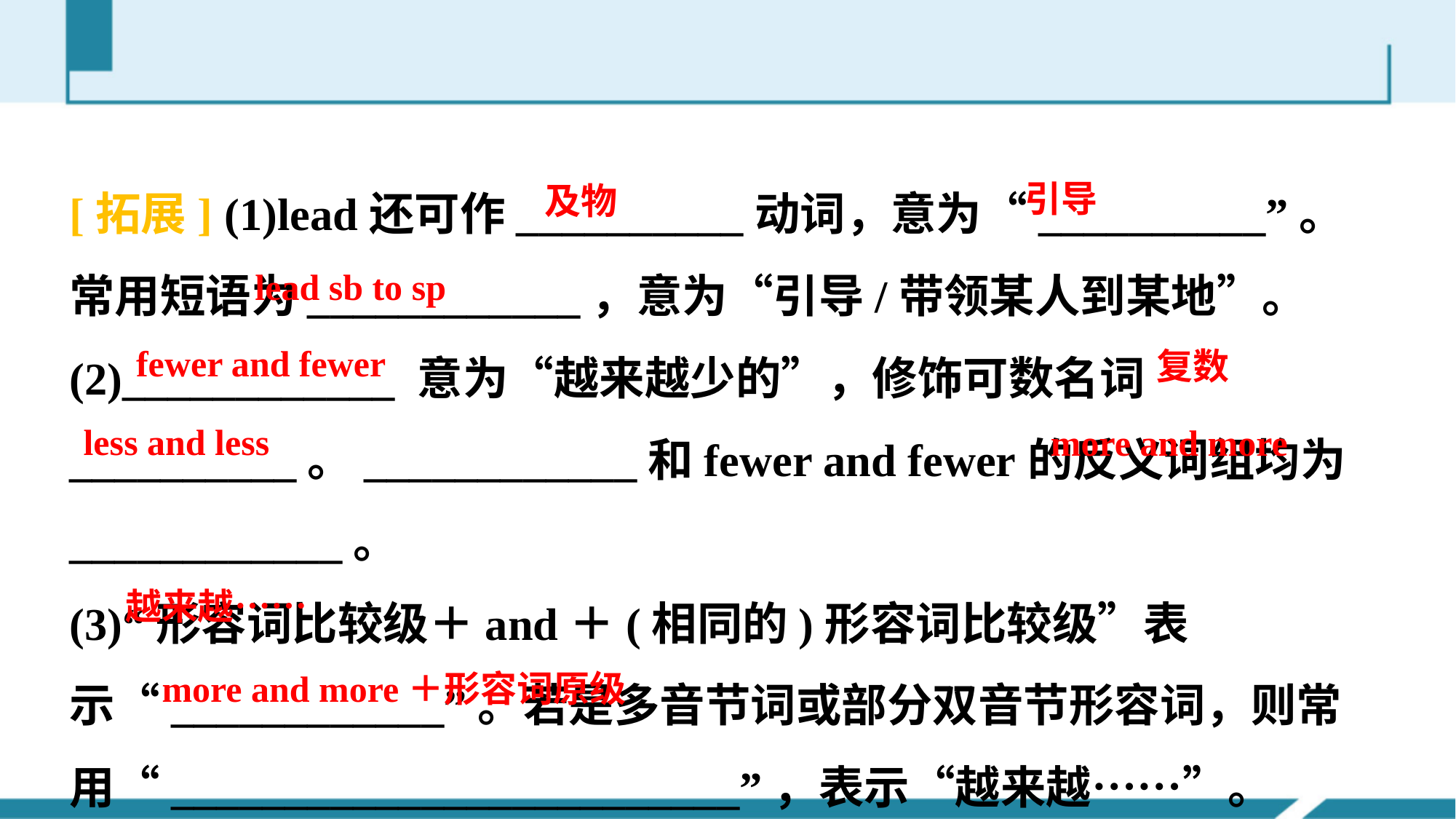

[拓展] (1)lead还可作__________动词，意为“__________”。常用短语为____________，意为“引导/带领某人到某地”。
(2)____________ 意为“越来越少的”，修饰可数名词__________。____________和fewer and fewer的反义词组均为____________。
(3)“形容词比较级＋and＋(相同的)形容词比较级”表示“____________”。若是多音节词或部分双音节形容词，则常用“_________________________”，表示“越来越……”。
引导
及物
lead sb to sp
fewer and fewer
复数
less and less
more and more
越来越……
more and more＋形容词原级